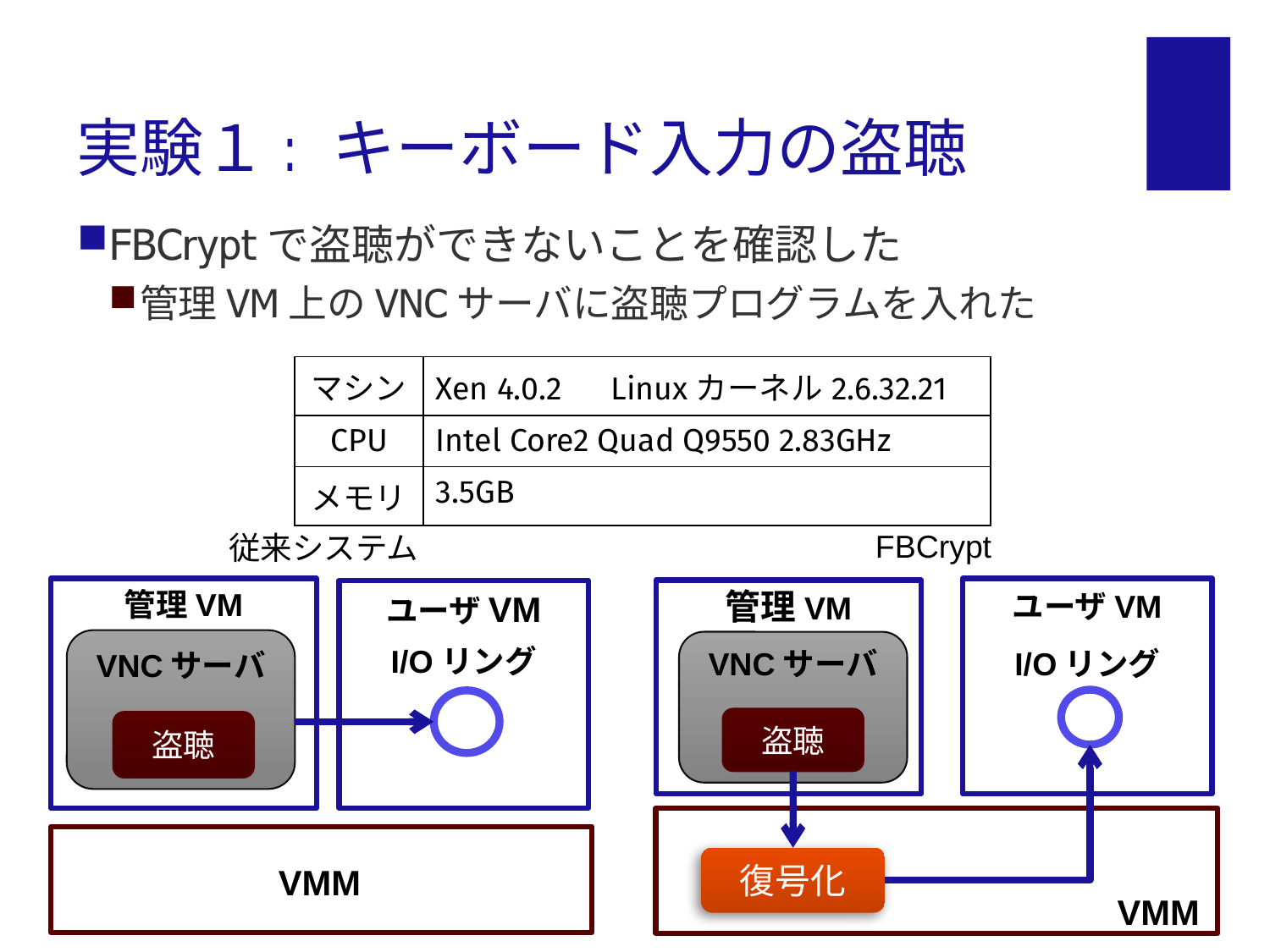

# 実験１: キーボード入力の盗聴
FBCryptで盗聴ができないことを確認した
管理VM上のVNCサーバに盗聴プログラムを入れた

| マシン | Xen 4.0.2　Linuxカーネル2.6.32.21 |
| --- | --- |
| CPU | Intel Core2 Quad Q9550 2.83GHz |
| メモリ | 3.5GB |
FBCrypt
従来システム
管理VM

管理VM

ユーザVM
I/Oリング

ユーザVM
I/Oリング

VNCサーバ
VNCサーバ

盗聴
盗聴

VMM

VMM
復号化